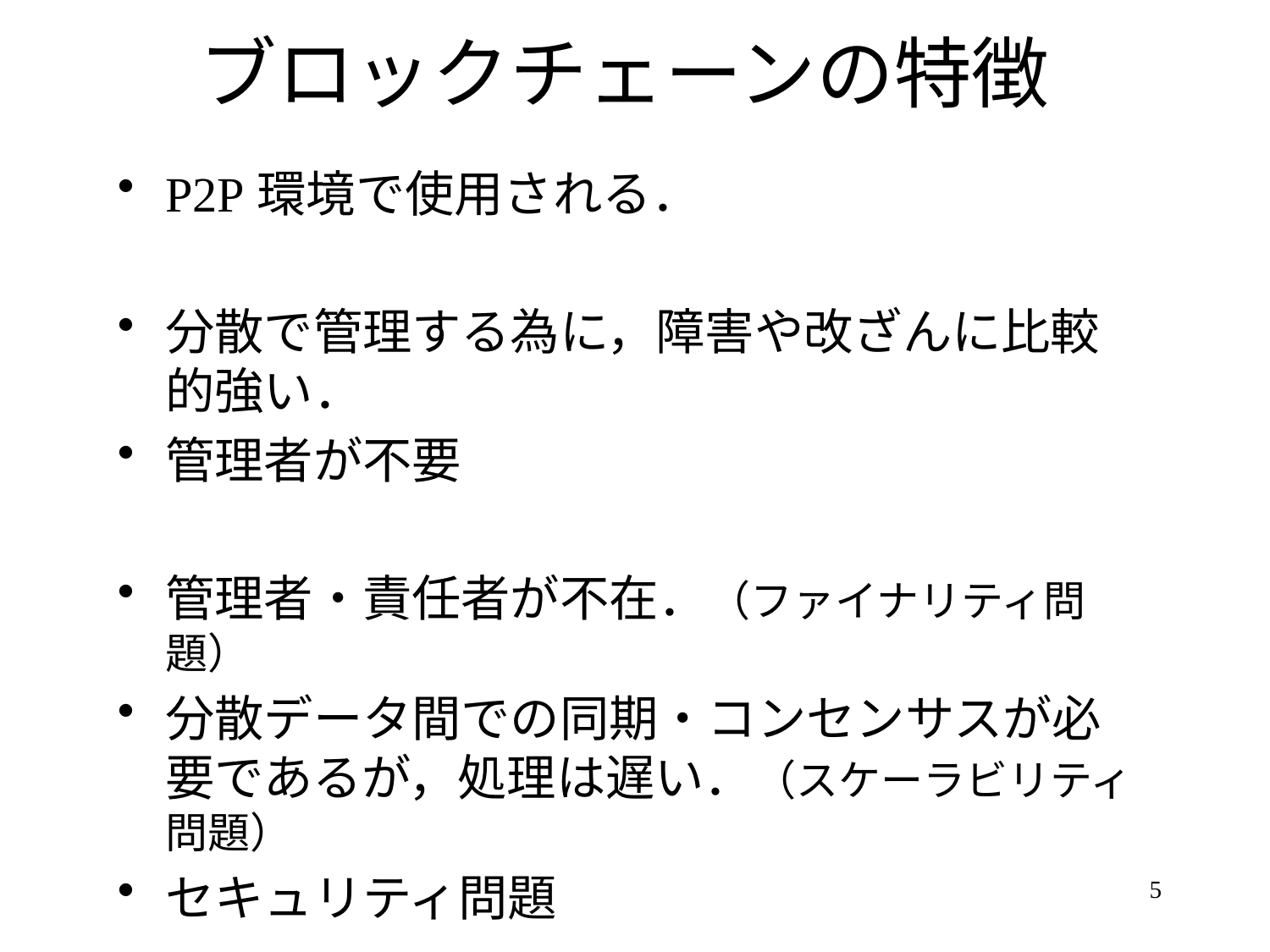

# ブロックチェーンの特徴
P2P環境で使用される．

分散で管理する為に，障害や改ざんに比較的強い．
管理者が不要

管理者・責任者が不在．（ファイナリティ問題）
分散データ間での同期・コンセンサスが必要であるが，処理は遅い．（スケーラビリティ問題）
セキュリティ問題

5